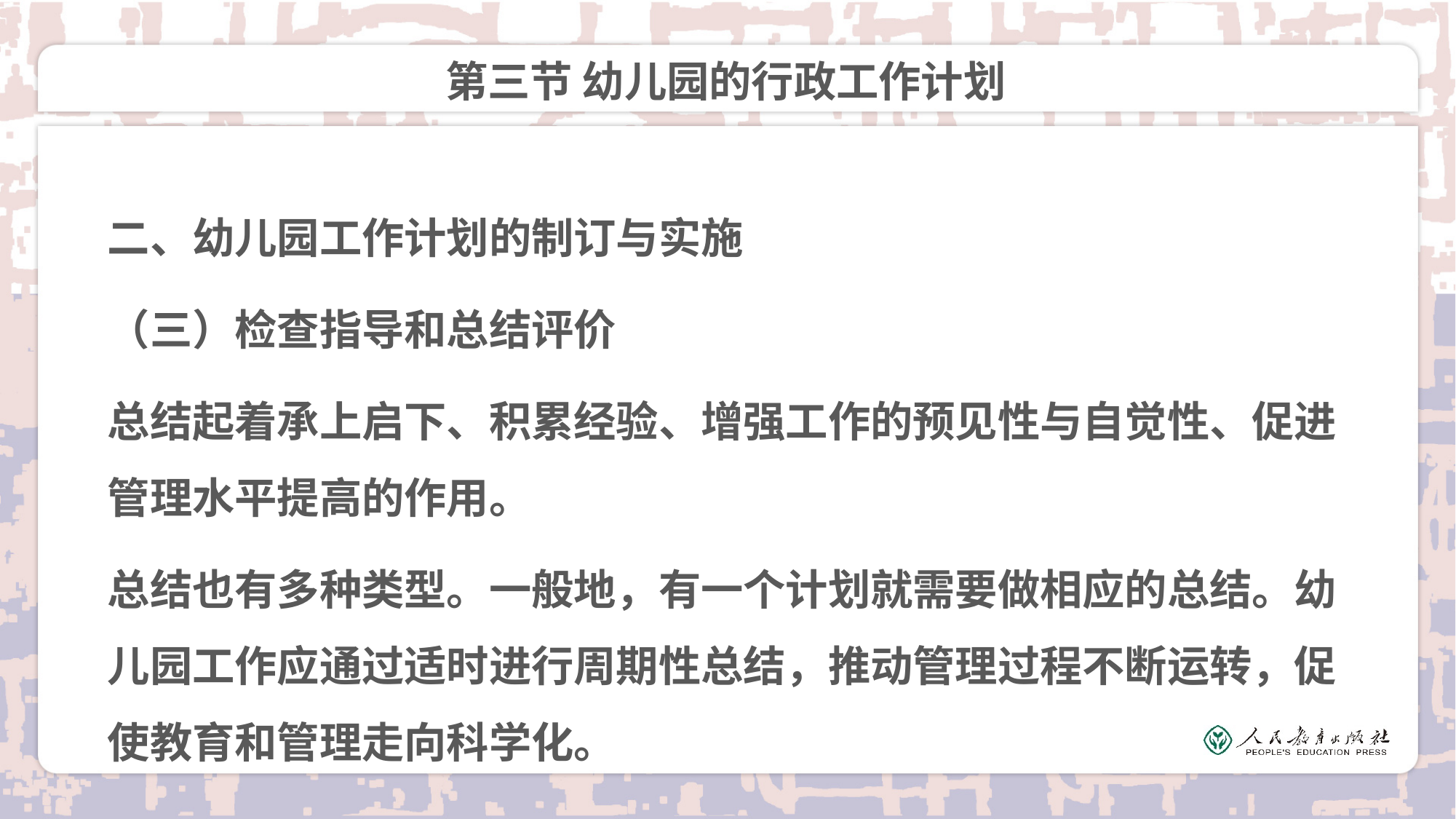

# 第三节 幼儿园的行政工作计划
二、幼儿园工作计划的制订与实施
（三）检查指导和总结评价
总结起着承上启下、积累经验、增强工作的预见性与自觉性、促进管理水平提高的作用。
总结也有多种类型。一般地，有一个计划就需要做相应的总结。幼儿园工作应通过适时进行周期性总结，推动管理过程不断运转，促使教育和管理走向科学化。